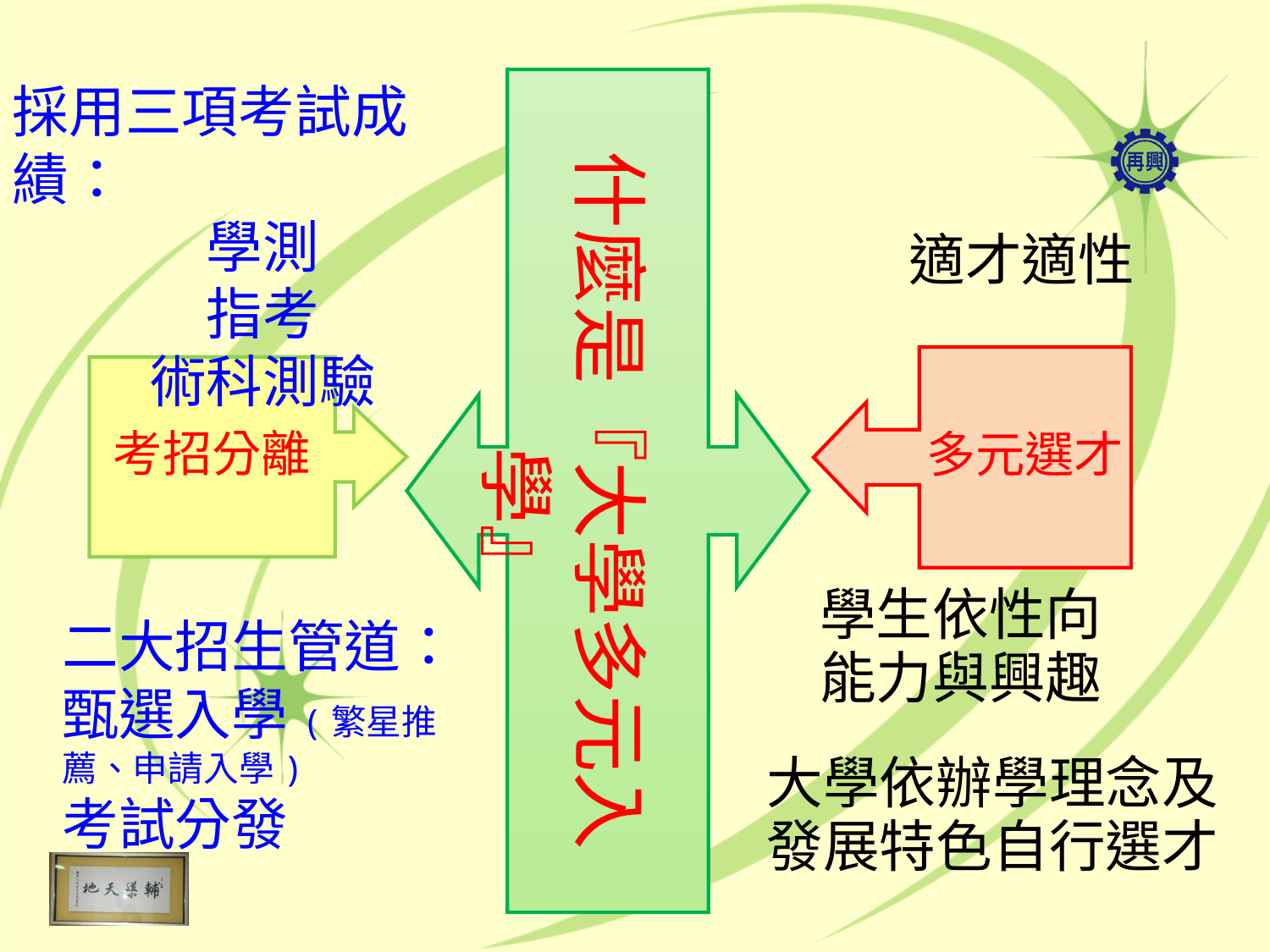

採用三項考試成績：
學測
指考
術科測驗

什麼是『大學多元入學』
適才適性
多元選才
考招分離
二大招生管道：
甄選入學(繁星推薦、申請入學)
考試分發
學生依性向
能力與興趣
大學依辦學理念及
發展特色自行選才